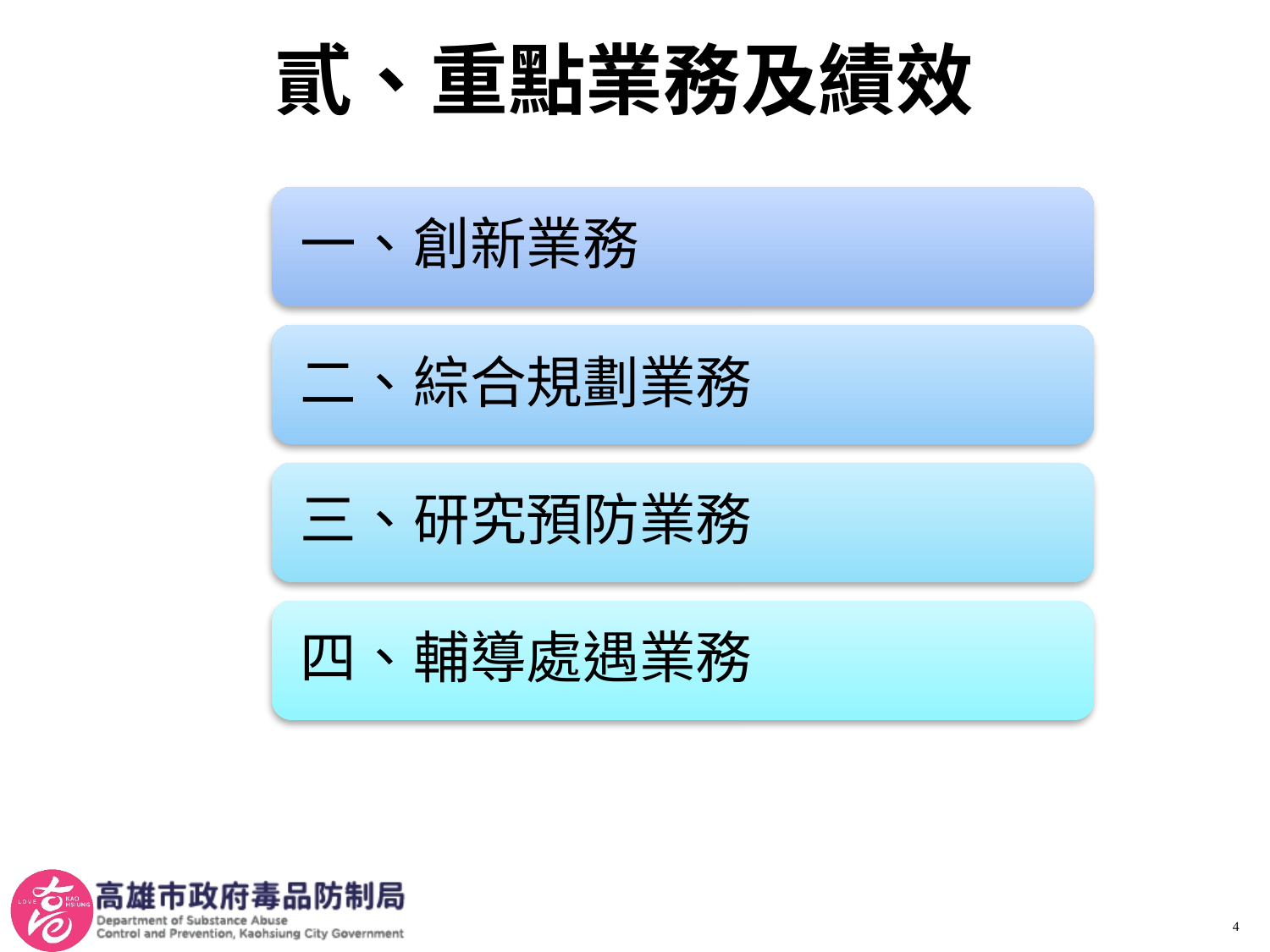

貳、重點業務及績效
一、創新業務
二、綜合規劃業務
三、研究預防業務
四、輔導處遇業務
4